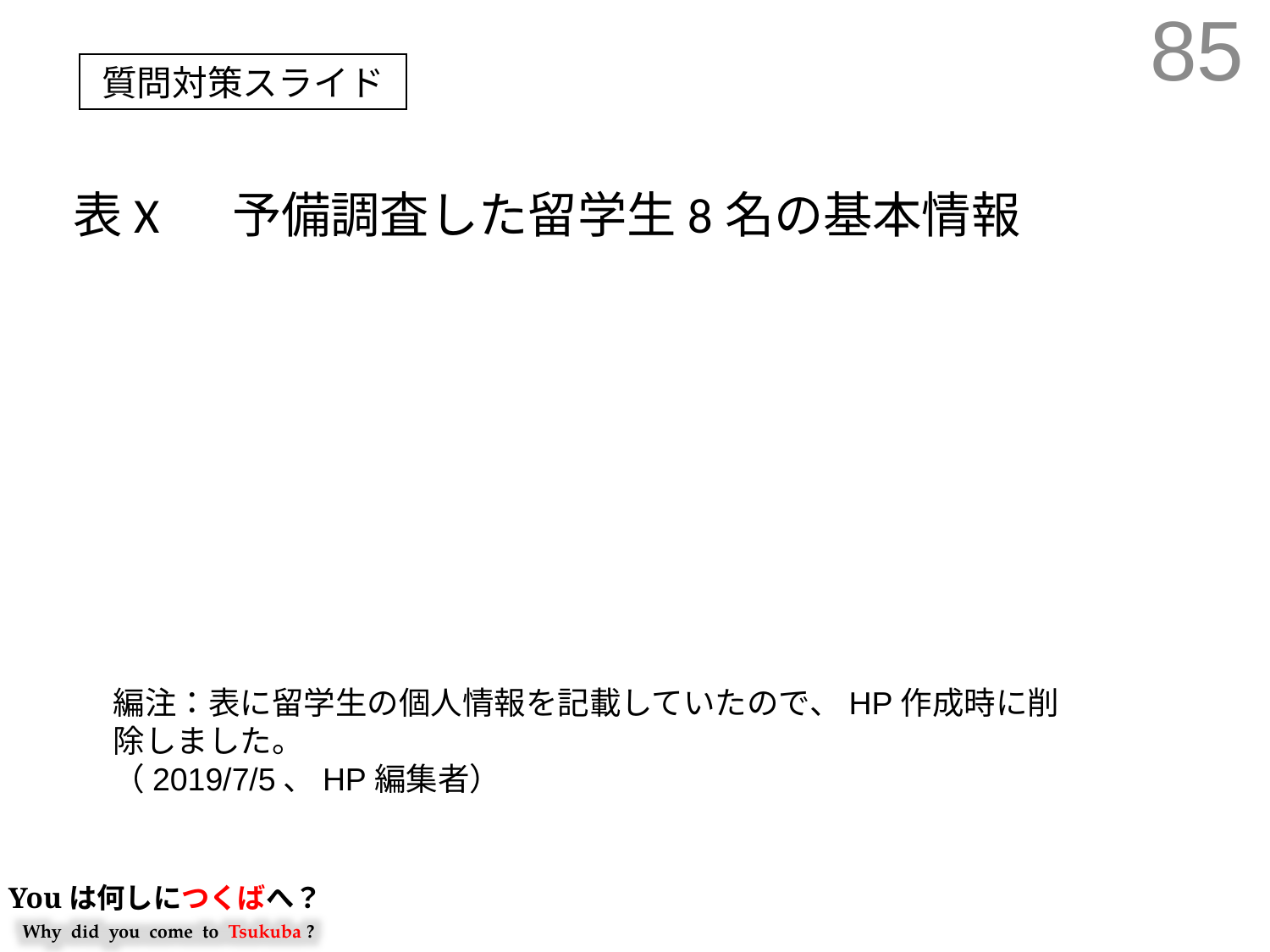

85
質問対策スライド
表X　 予備調査した留学生8名の基本情報
編注：表に留学生の個人情報を記載していたので、HP作成時に削除しました。
（2019/7/5、HP編集者）
Youは何しにつくばへ？
Why  did  you  come  to  Tsukuba ?